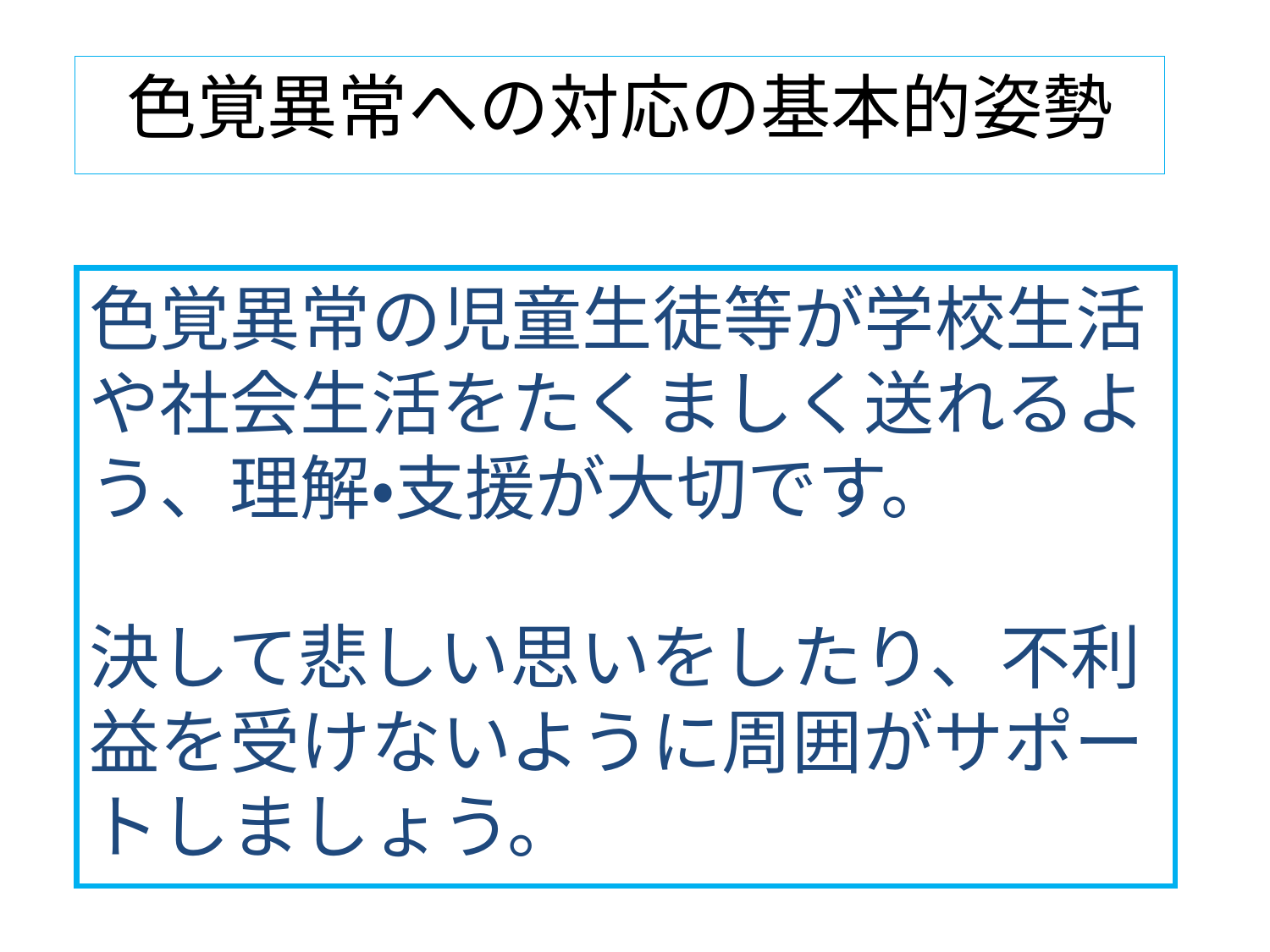

色覚異常への対応の基本的姿勢
色覚異常の児童生徒等が学校生活や社会生活をたくましく送れるよう、理解・支援が大切です。

決して悲しい思いをしたり、不利益を受けないように周囲がサポートしましょう。